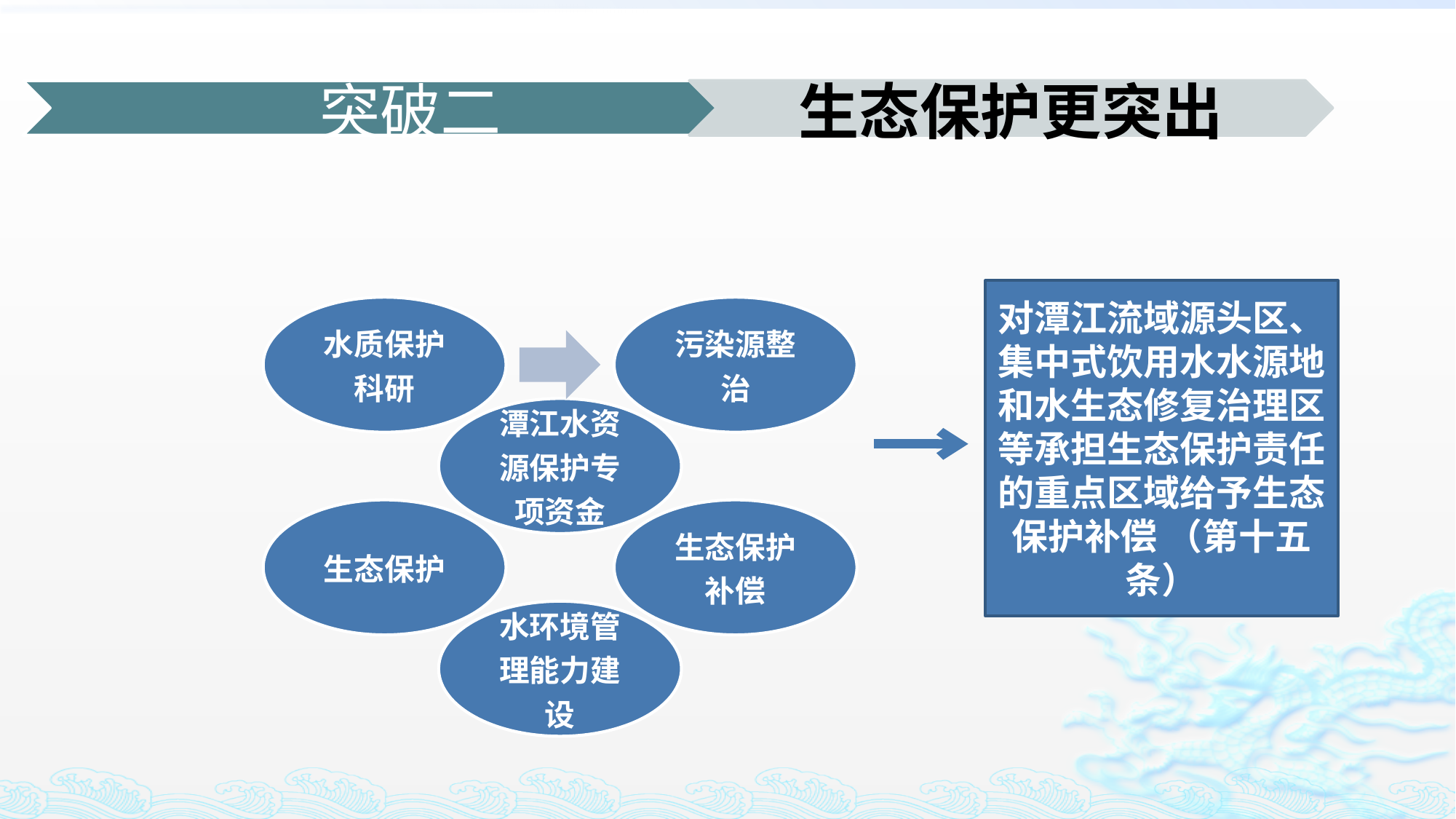

突破二
生态保护更突出
潭江水资源保护专项资金
污染源整治
生态保护补偿
水环境管理能力建设
生态保护
水质保护科研
对潭江流域源头区、集中式饮用水水源地和水生态修复治理区等承担生态保护责任的重点区域给予生态保护补偿 （第十五条）